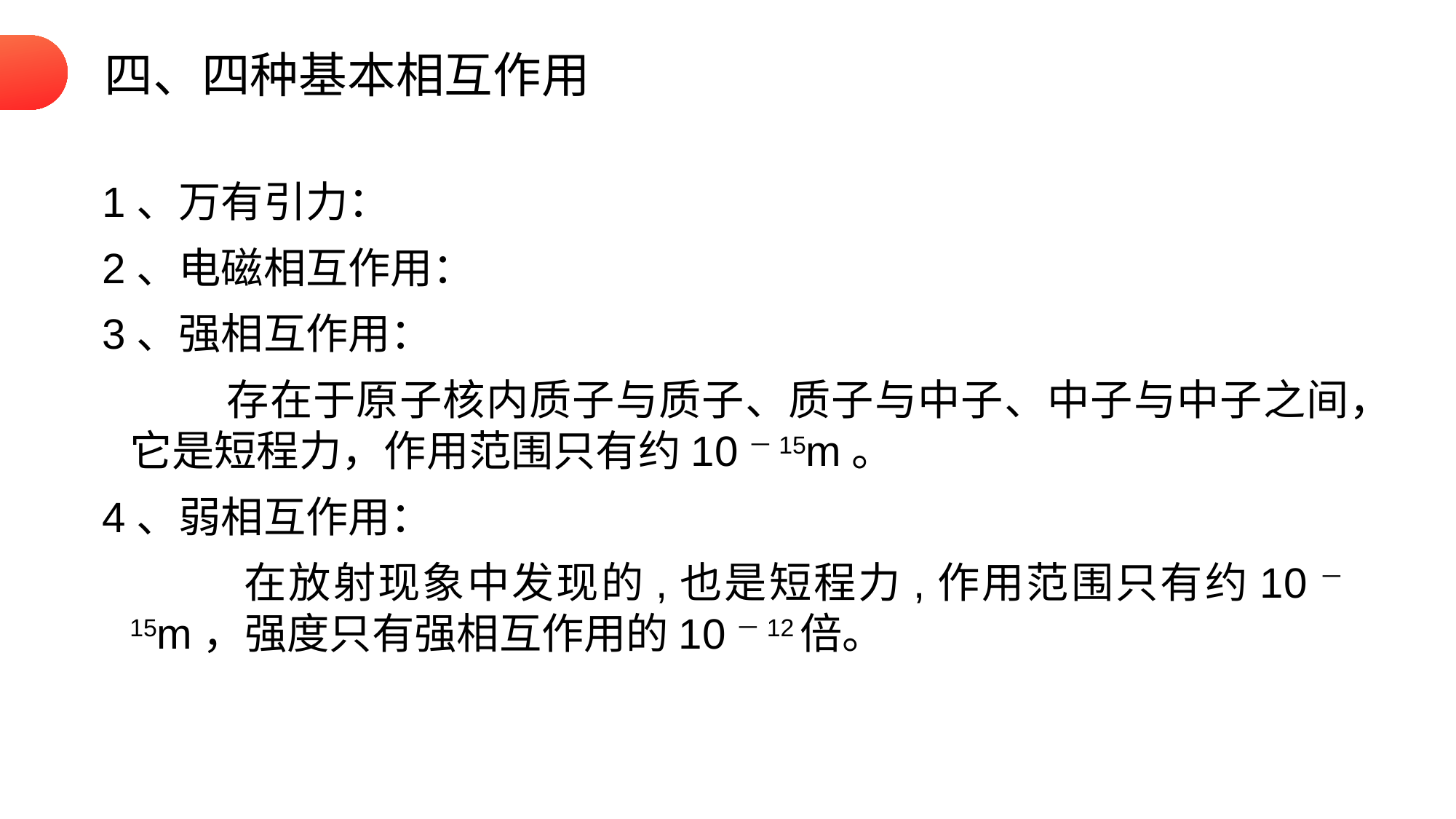

四、四种基本相互作用
1、万有引力：
2、电磁相互作用：
3、强相互作用：
           存在于原子核内质子与质子、质子与中子、中子与中子之间，它是短程力，作用范围只有约10－15m。
4、弱相互作用：
           在放射现象中发现的,也是短程力,作用范围只有约10－15m，强度只有强相互作用的10－12倍。